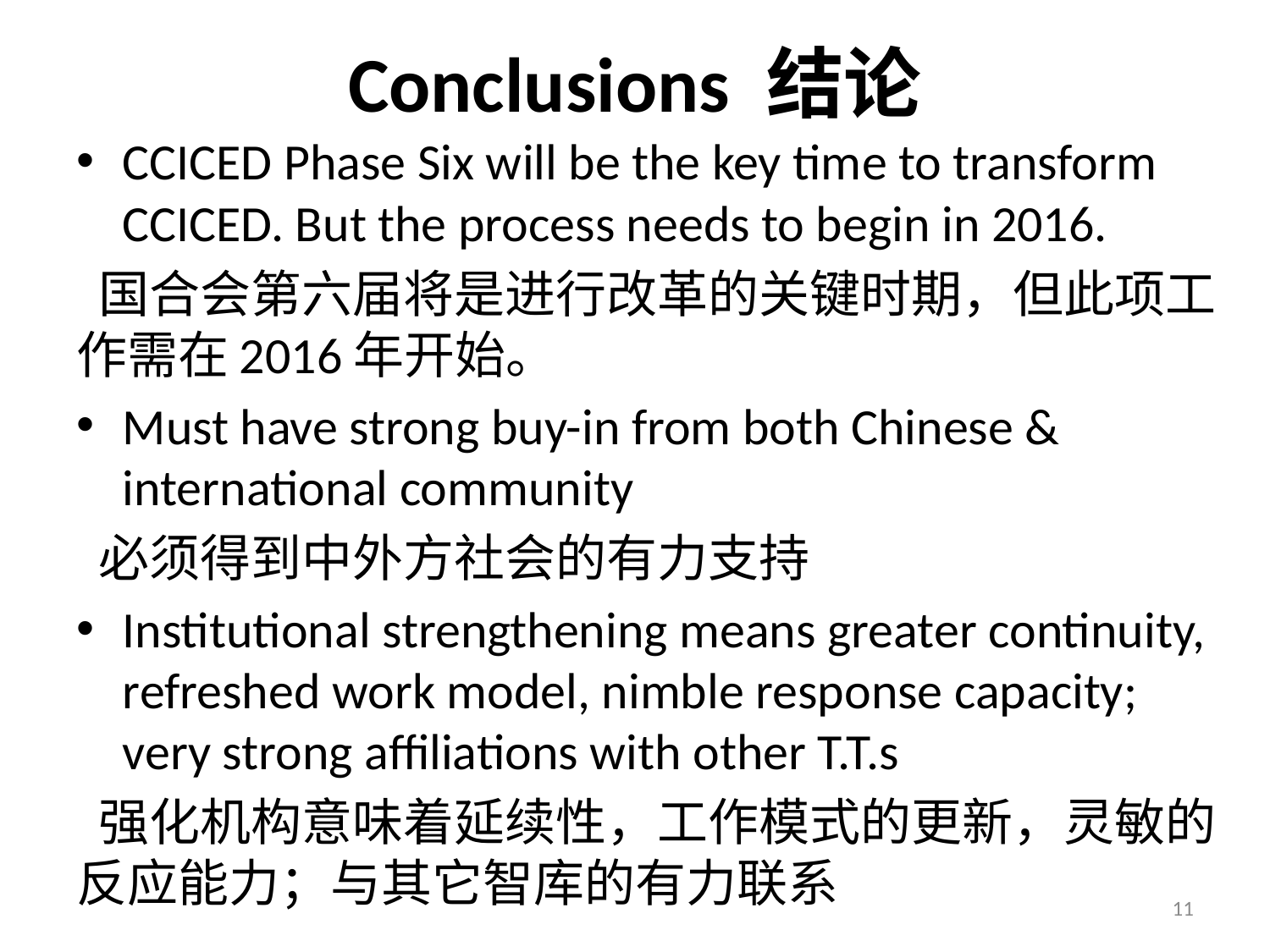

# Conclusions 结论
CCICED Phase Six will be the key time to transform CCICED. But the process needs to begin in 2016.
 国合会第六届将是进行改革的关键时期，但此项工作需在2016年开始。
Must have strong buy-in from both Chinese & international community
 必须得到中外方社会的有力支持
Institutional strengthening means greater continuity, refreshed work model, nimble response capacity; very strong affiliations with other T.T.s
 强化机构意味着延续性，工作模式的更新，灵敏的反应能力；与其它智库的有力联系

11